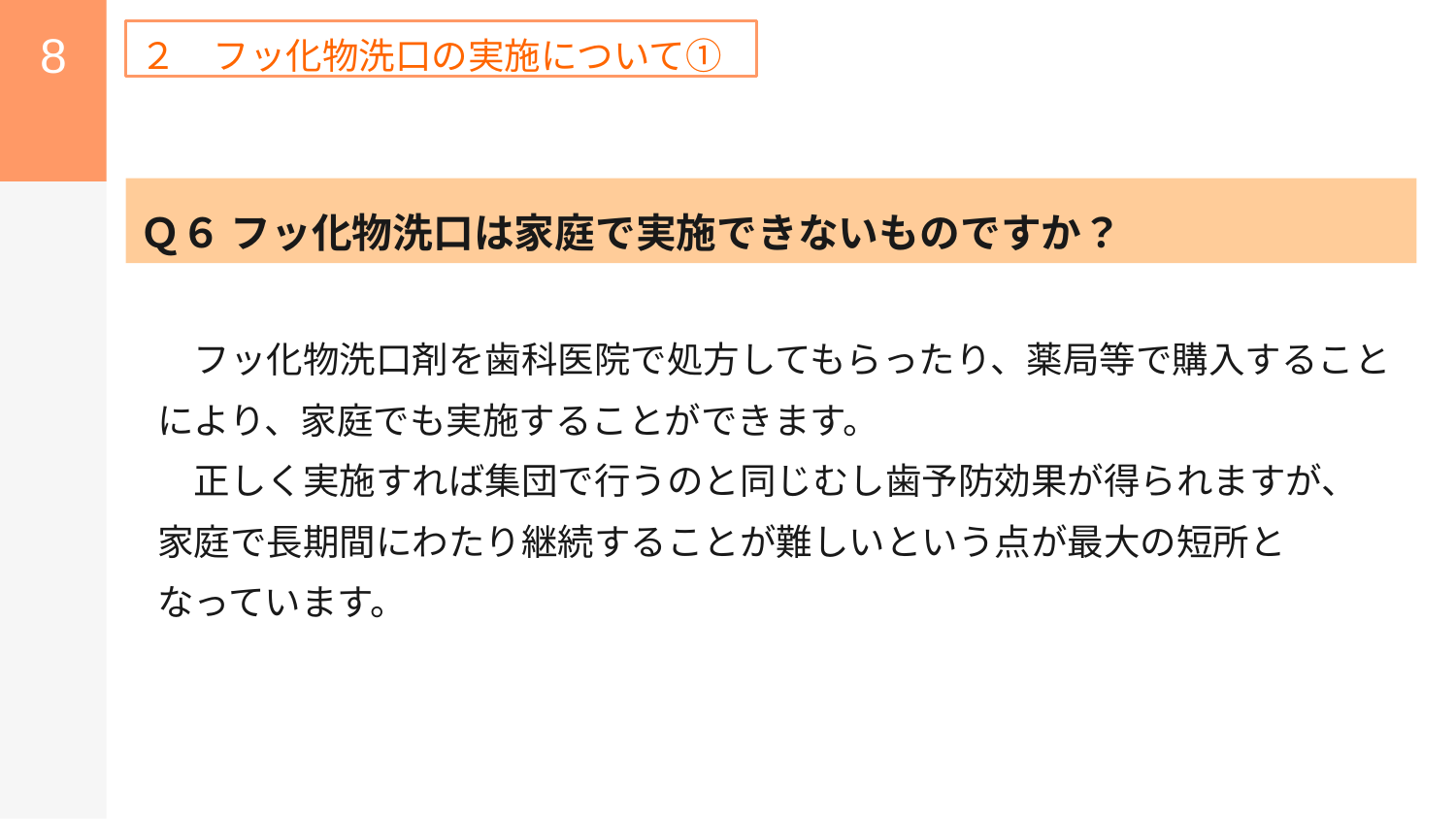

8
２　フッ化物洗口の実施について①
Ｑ６ フッ化物洗口は家庭で実施できないものですか？
　　フッ化物洗口剤を歯科医院で処方してもらったり、薬局等で購入すること
　により、家庭でも実施することができます。
　　正しく実施すれば集団で行うのと同じむし歯予防効果が得られますが、
　家庭で長期間にわたり継続することが難しいという点が最大の短所と
　なっています。